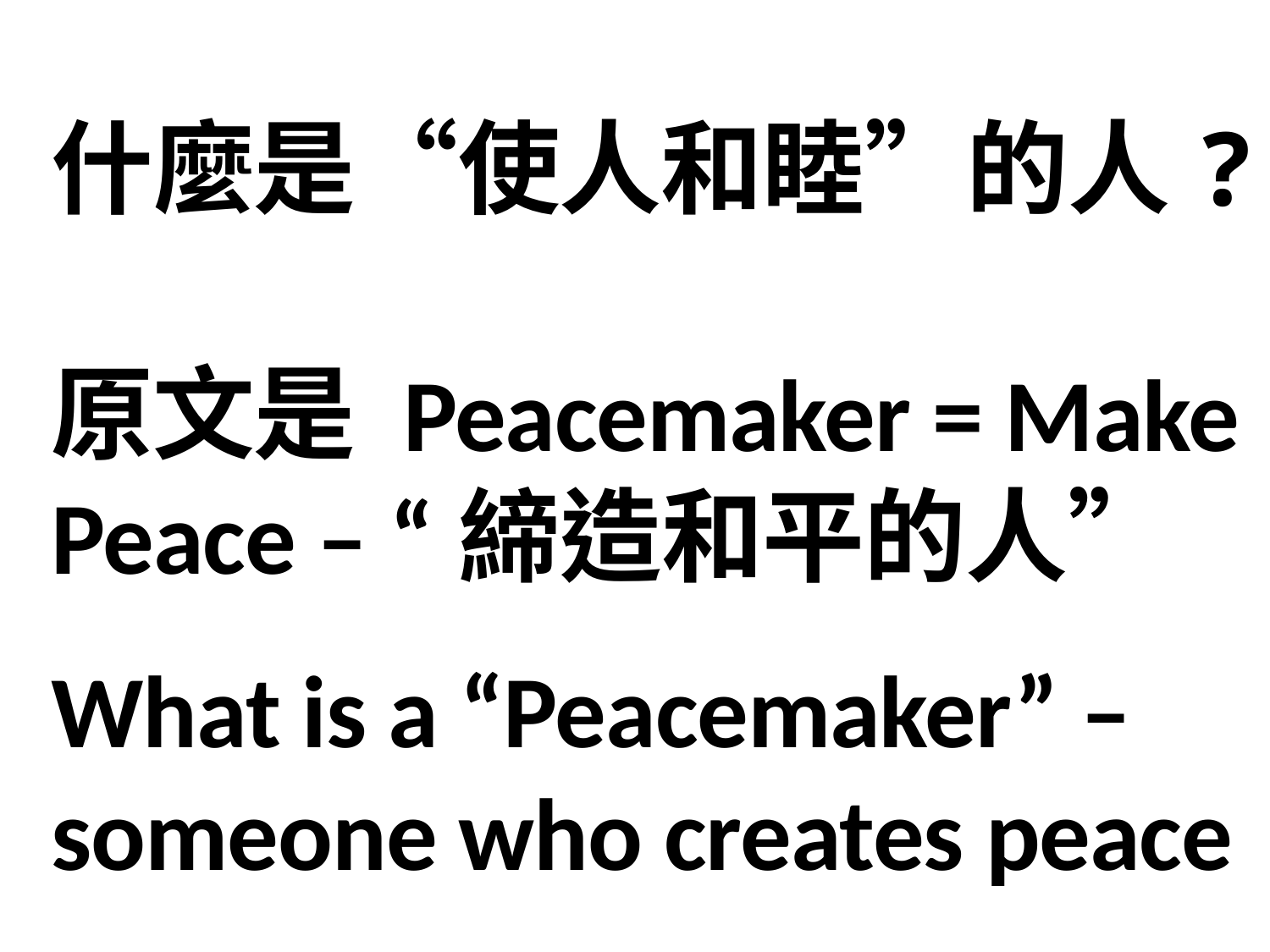

什麼是“使人和睦”的人?
原文是 Peacemaker = Make Peace – “締造和平的人”

What is a “Peacemaker” – someone who creates peace